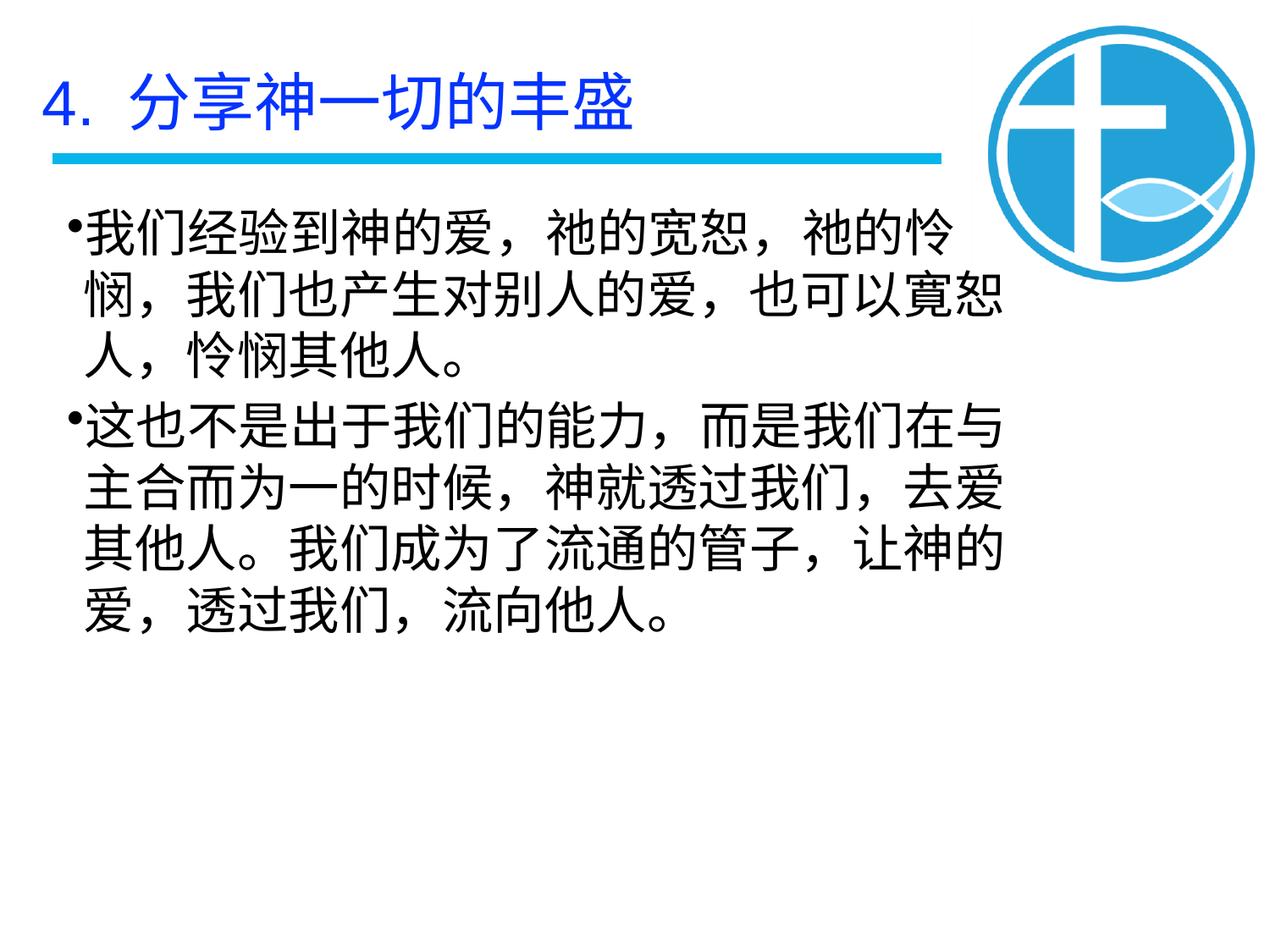

4. 分享神一切的丰盛
我们经验到神的爱，祂的宽恕，祂的怜悯，我们也产生对别人的爱，也可以寛恕人，怜悯其他人。
这也不是出于我们的能力，而是我们在与主合而为一的时候，神就透过我们，去爱其他人。我们成为了流通的管子，让神的爱，透过我们，流向他人。